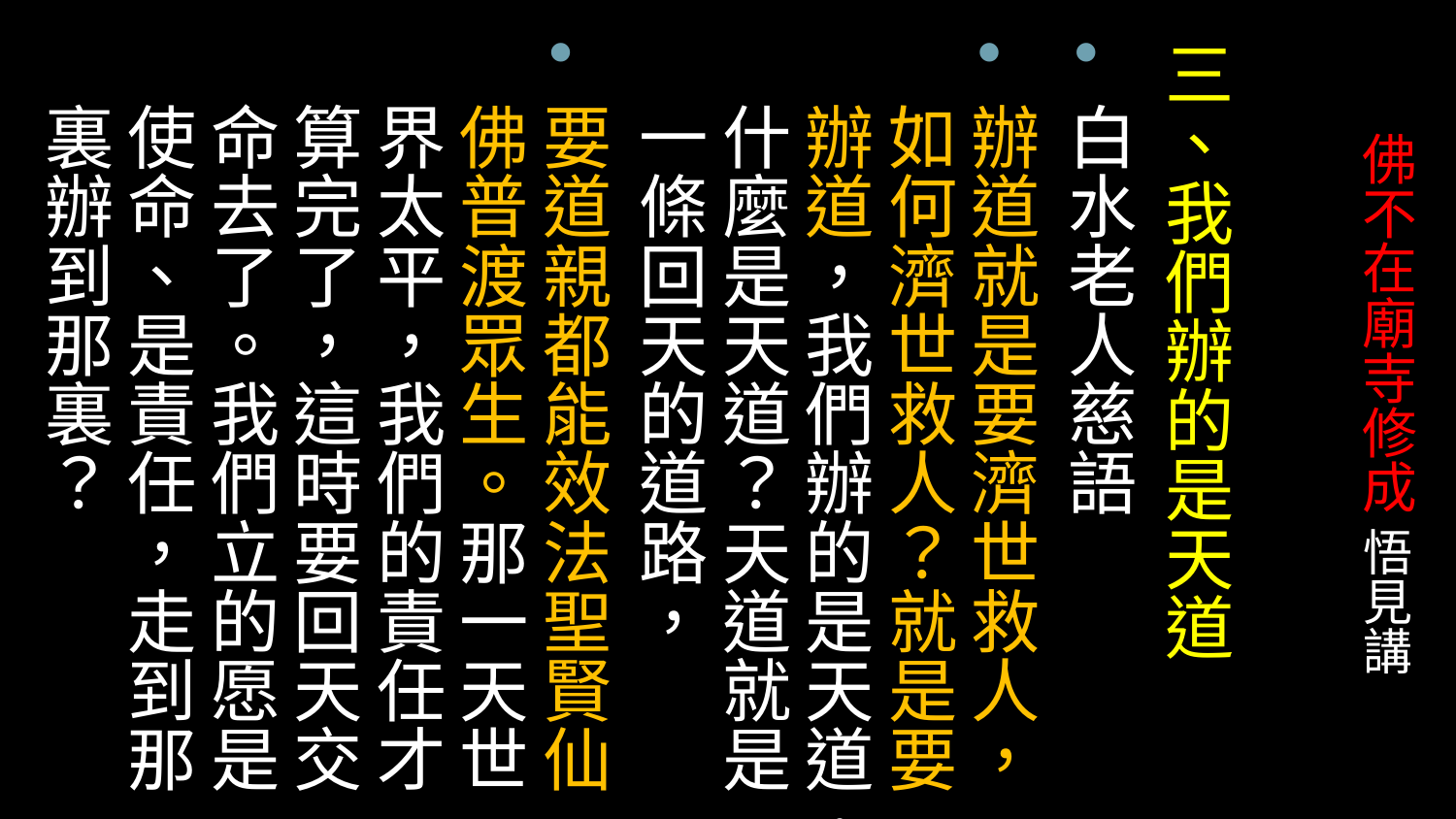

三、我們辦的是天道
白水老人慈語
辦道就是要濟世救人，如何濟世救人？就是要辦道，我們辦的是天道，什麼是天道？天道就是一條回天的道路，
要道親都能效法聖賢仙佛普渡眾生。那一天世界太平，我們的責任才算完了，這時要回天交命去了。我們立的愿是使命、是責任，走到那裏辦到那裏？
# 佛不在廟寺修成 悟見講